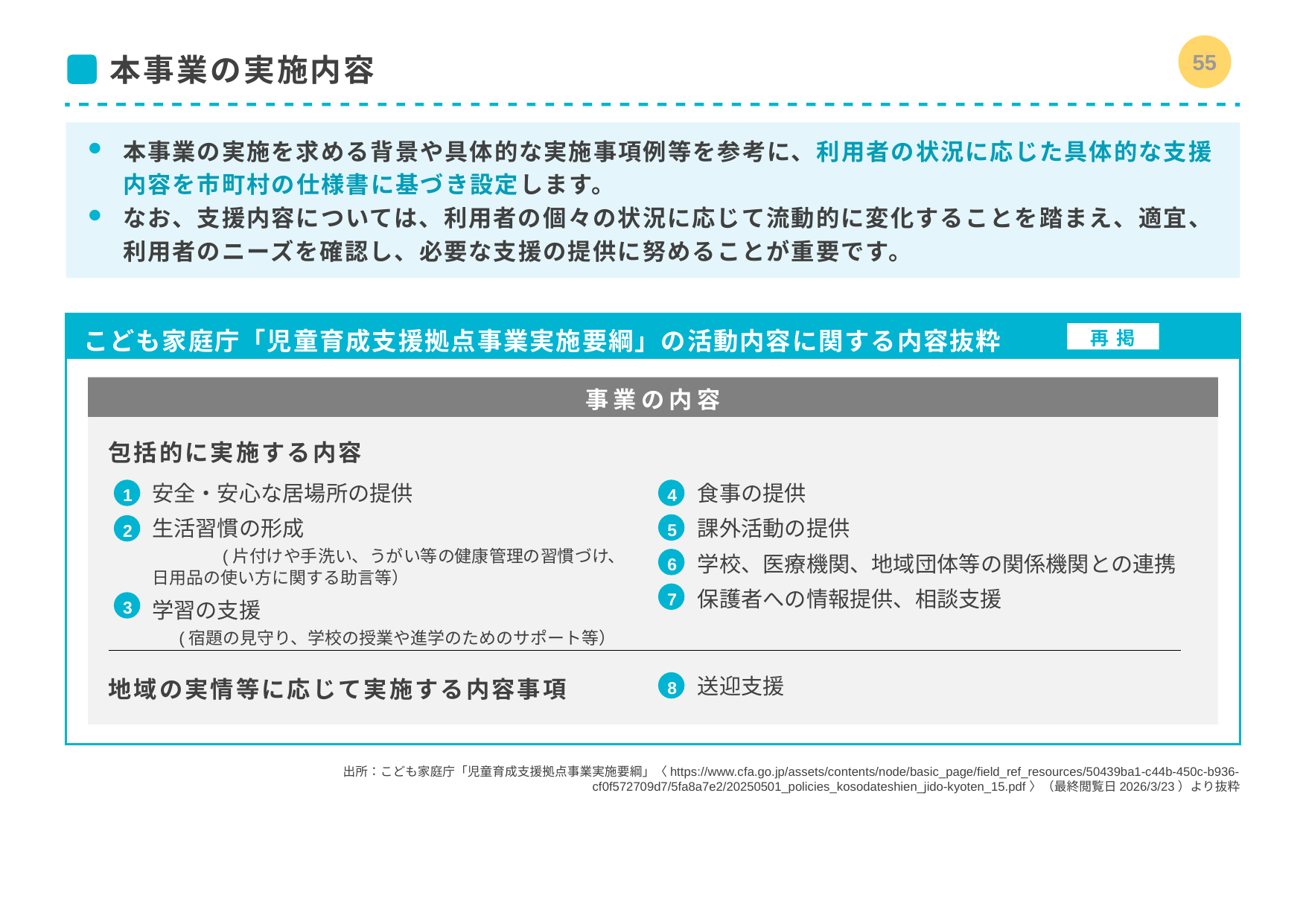

55
# 本事業の実施内容
本事業の実施を求める背景や具体的な実施事項例等を参考に、利用者の状況に応じた具体的な支援内容を市町村の仕様書に基づき設定します。
なお、支援内容については、利用者の個々の状況に応じて流動的に変化することを踏まえ、適宜、利用者のニーズを確認し、必要な支援の提供に努めることが重要です。
こども家庭庁「児童育成支援拠点事業実施要綱」の活動内容に関する内容抜粋
再 掲

事業の内容

包括的に実施する内容
1
安全・安心な居場所の提供
生活習慣の形成　　　　　　　　　　　　　　　　　(片付けや手洗い、うがい等の健康管理の習慣づけ、日用品の使い方に関する助言等）
学習の支援　　　　　　　　　　　　　　　　　(宿題の見守り、学校の授業や進学のためのサポート等）
4
食事の提供
課外活動の提供
学校、医療機関、地域団体等の関係機関との連携
保護者への情報提供、相談支援
5
2
6
7
3
地域の実情等に応じて実施する内容事項
8
送迎支援
出所：こども家庭庁「児童育成支援拠点事業実施要綱」〈https://www.cfa.go.jp/assets/contents/node/basic_page/field_ref_resources/50439ba1-c44b-450c-b936-cf0f572709d7/5fa8a7e2/20250501_policies_kosodateshien_jido-kyoten_15.pdf〉（最終閲覧日2026/3/23）より抜粋